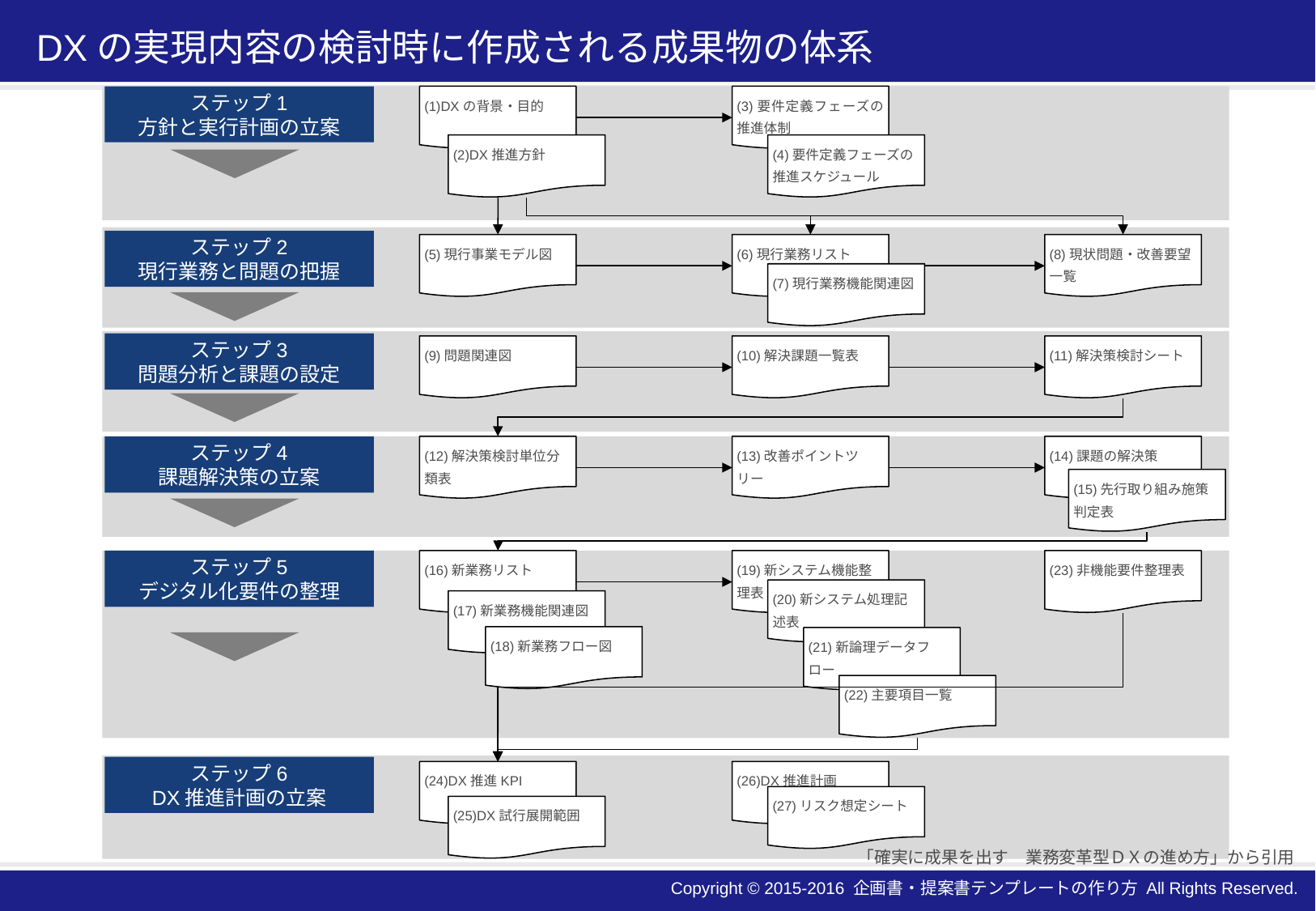

# DXの実現内容の検討時に作成される成果物の体系

ステップ1
方針と実行計画の立案
(1)DXの背景・目的
(3)要件定義フェーズの推進体制
(2)DX推進方針
(4)要件定義フェーズの推進スケジュール

ステップ2
現行業務と問題の把握
(5)現行事業モデル図
(6)現行業務リスト
(8)現状問題・改善要望一覧
(7)現行業務機能関連図

ステップ3
問題分析と課題の設定
(9)問題関連図
(10)解決課題一覧表
(11)解決策検討シート

ステップ4
課題解決策の立案
(12)解決策検討単位分類表
(13)改善ポイントツリー
(14)課題の解決策
(15)先行取り組み施策判定表

ステップ5
デジタル化要件の整理
(16)新業務リスト
(19)新システム機能整理表
(23)非機能要件整理表
(20)新システム処理記述表
(17)新業務機能関連図
(18)新業務フロー図
(21)新論理データフロー

(22)主要項目一覧

ステップ6
DX推進計画の立案
(24)DX推進KPI
(26)DX推進計画
(27)リスク想定シート
(25)DX試行展開範囲
「確実に成果を出す　業務変革型ＤＸの進め方」から引用